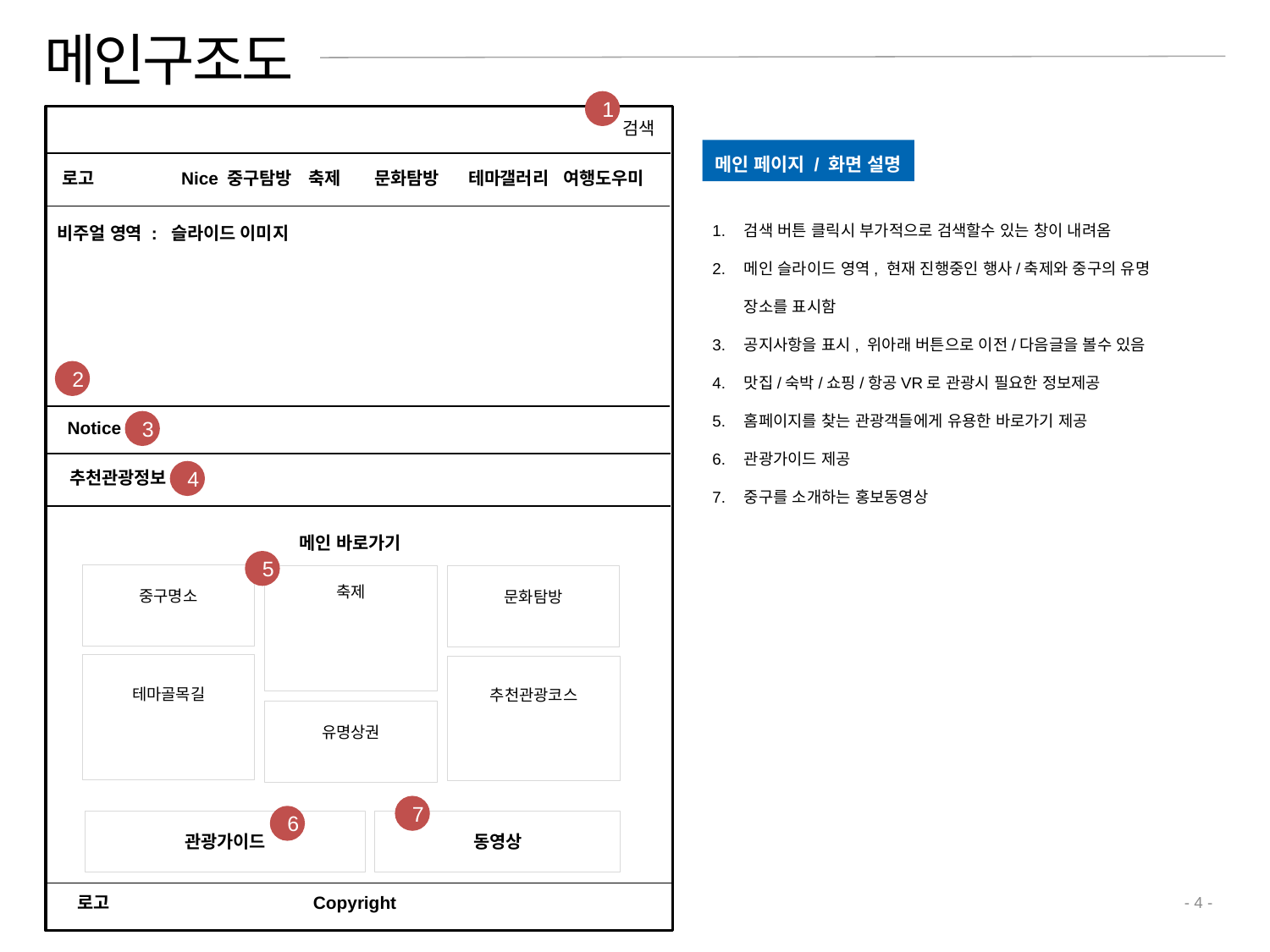

# 메인구조도
1
ㄷ
검색
메인 페이지 / 화면 설명
검색 버튼 클릭시 부가적으로 검색할수 있는 창이 내려옴
메인 슬라이드 영역, 현재 진행중인 행사/축제와 중구의 유명 장소를 표시함
공지사항을 표시, 위아래 버튼으로 이전/다음글을 볼수 있음
맛집/숙박/쇼핑/항공VR로 관광시 필요한 정보제공
홈페이지를 찾는 관광객들에게 유용한 바로가기 제공
관광가이드 제공
중구를 소개하는 홍보동영상

로고
Nice 중구탐방	축제       문화탐방      테마갤러리   여행도우미
비주얼 영역 :  슬라이드 이미지
2
Notice
3
추천관광정보
4
메인 바로가기
5

중구명소

축제

문화탐방

테마골목길

추천관광코스

유명상권
7
6
관광가이드
동영상
로고
Copyright